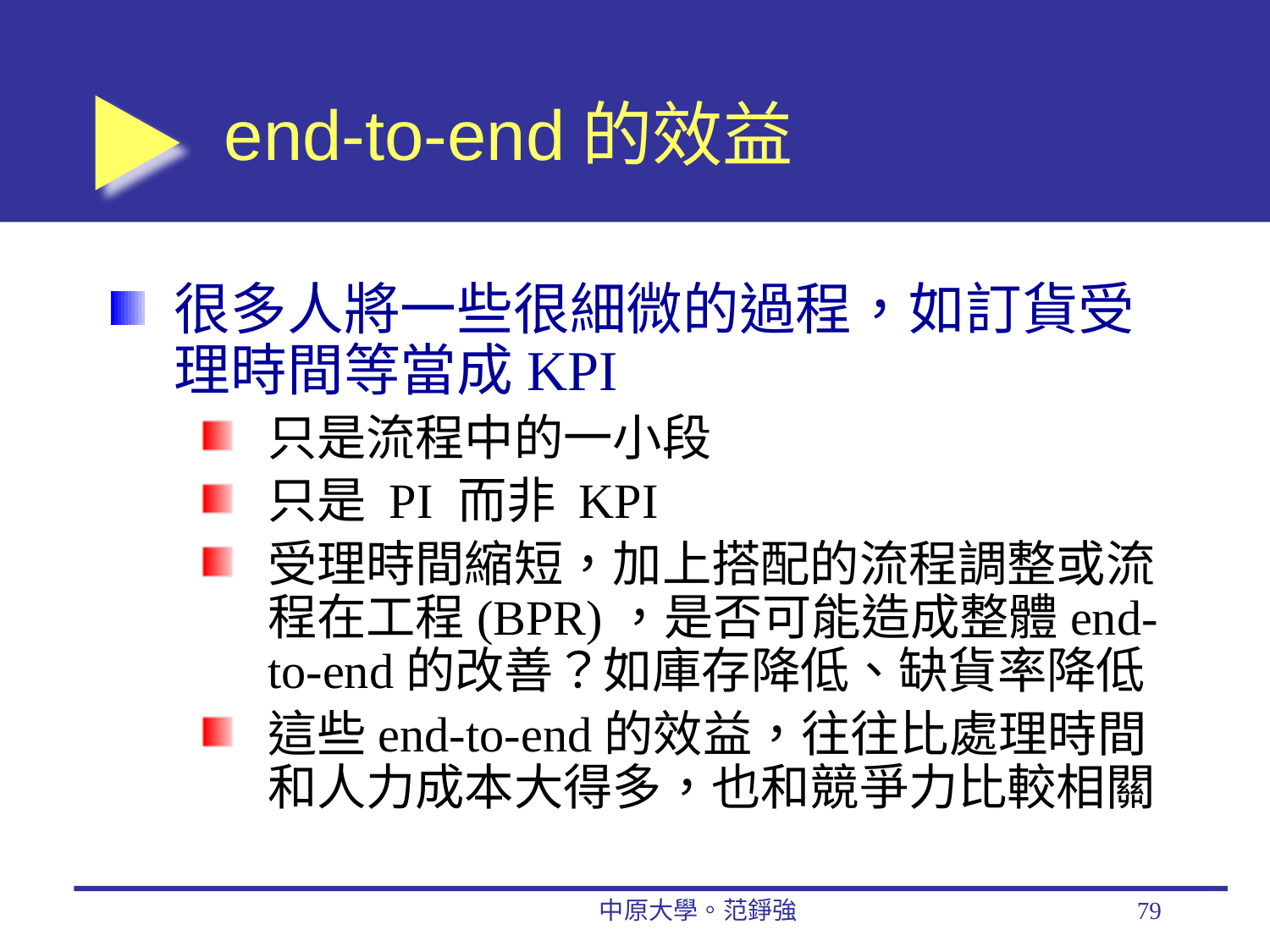

# end-to-end的效益
很多人將一些很細微的過程，如訂貨受理時間等當成KPI
只是流程中的一小段
只是 PI 而非 KPI
受理時間縮短，加上搭配的流程調整或流程在工程(BPR)，是否可能造成整體end-to-end的改善？如庫存降低、缺貨率降低
這些end-to-end的效益，往往比處理時間和人力成本大得多，也和競爭力比較相關
中原大學。范錚強
79